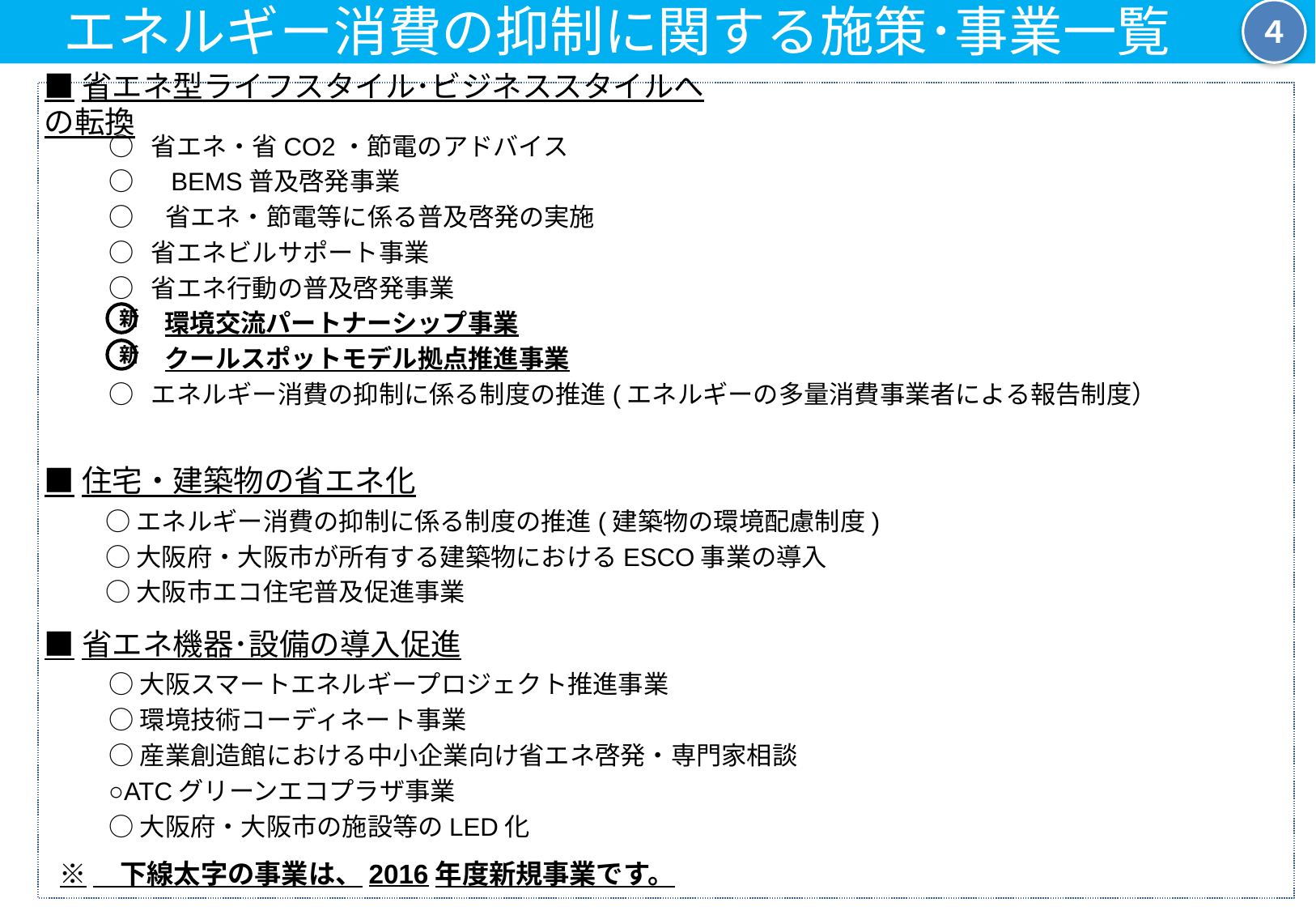

４
　エネルギー消費の抑制に関する施策･事業一覧
■省エネ型ライフスタイル･ビジネススタイルへの転換

○  省エネ・省CO2・節電のアドバイス
○　BEMS普及啓発事業
○　省エネ・節電等に係る普及啓発の実施
○  省エネビルサポート事業
○  省エネ行動の普及啓発事業
　 　環境交流パートナーシップ事業
　　 クールスポットモデル拠点推進事業
○  エネルギー消費の抑制に係る制度の推進(エネルギーの多量消費事業者による報告制度）
新
新
■住宅・建築物の省エネ化
○エネルギー消費の抑制に係る制度の推進(建築物の環境配慮制度)
○大阪府・大阪市が所有する建築物におけるESCO事業の導入
○大阪市エコ住宅普及促進事業
■省エネ機器･設備の導入促進
○大阪スマートエネルギープロジェクト推進事業
○環境技術コーディネート事業
○産業創造館における中小企業向け省エネ啓発・専門家相談
○ATCグリーンエコプラザ事業
○大阪府・大阪市の施設等のLED化
※　下線太字の事業は、2016年度新規事業です。